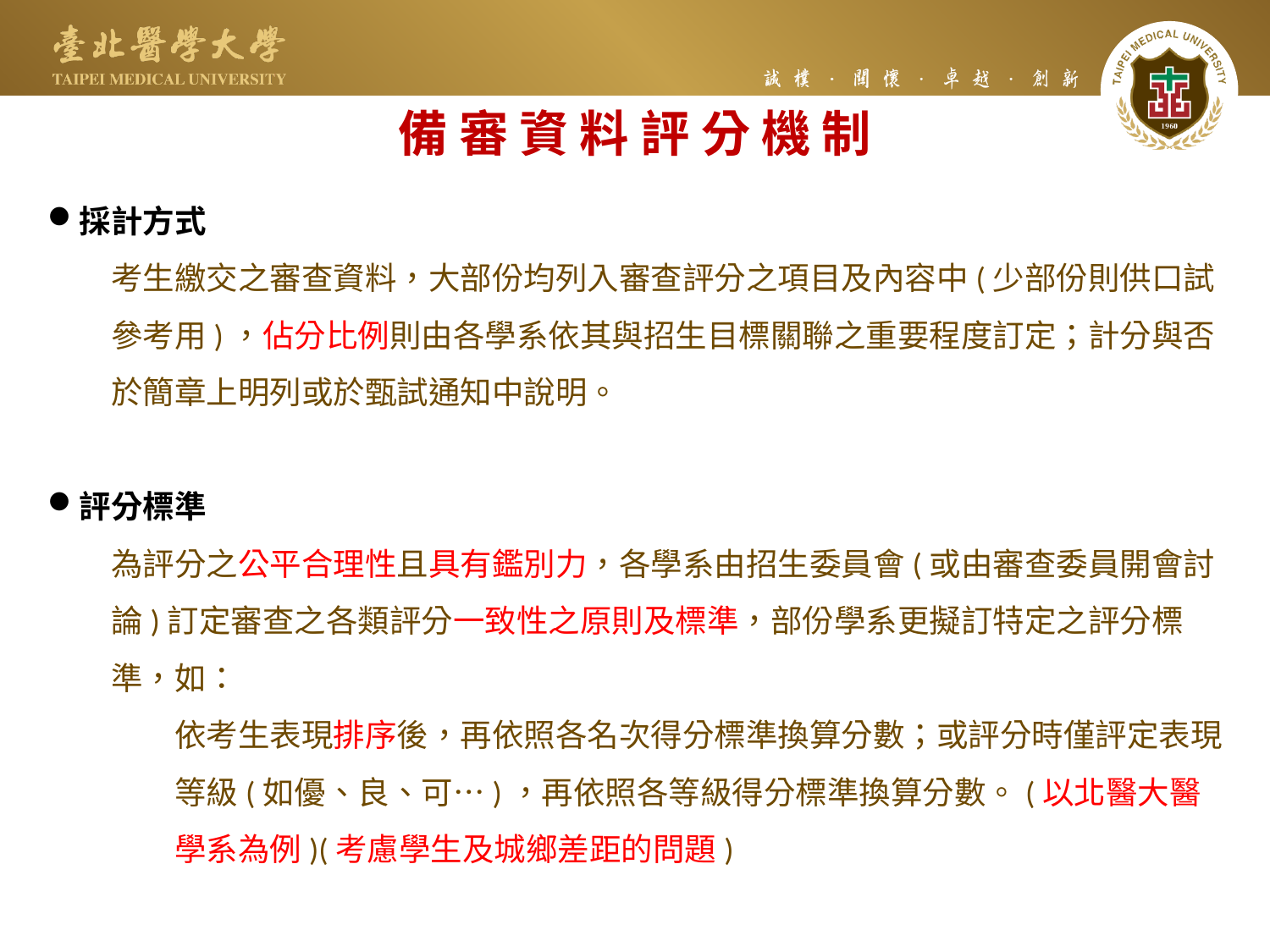

備 審 資 料 評 分 機 制
採計方式
考生繳交之審查資料，大部份均列入審查評分之項目及內容中(少部份則供口試參考用)，佔分比例則由各學系依其與招生目標關聯之重要程度訂定；計分與否於簡章上明列或於甄試通知中說明。

評分標準
為評分之公平合理性且具有鑑別力，各學系由招生委員會(或由審查委員開會討論)訂定審查之各類評分一致性之原則及標準，部份學系更擬訂特定之評分標準，如：
依考生表現排序後，再依照各名次得分標準換算分數；或評分時僅評定表現等級(如優、良、可…)，再依照各等級得分標準換算分數。(以北醫大醫學系為例)(考慮學生及城鄉差距的問題)